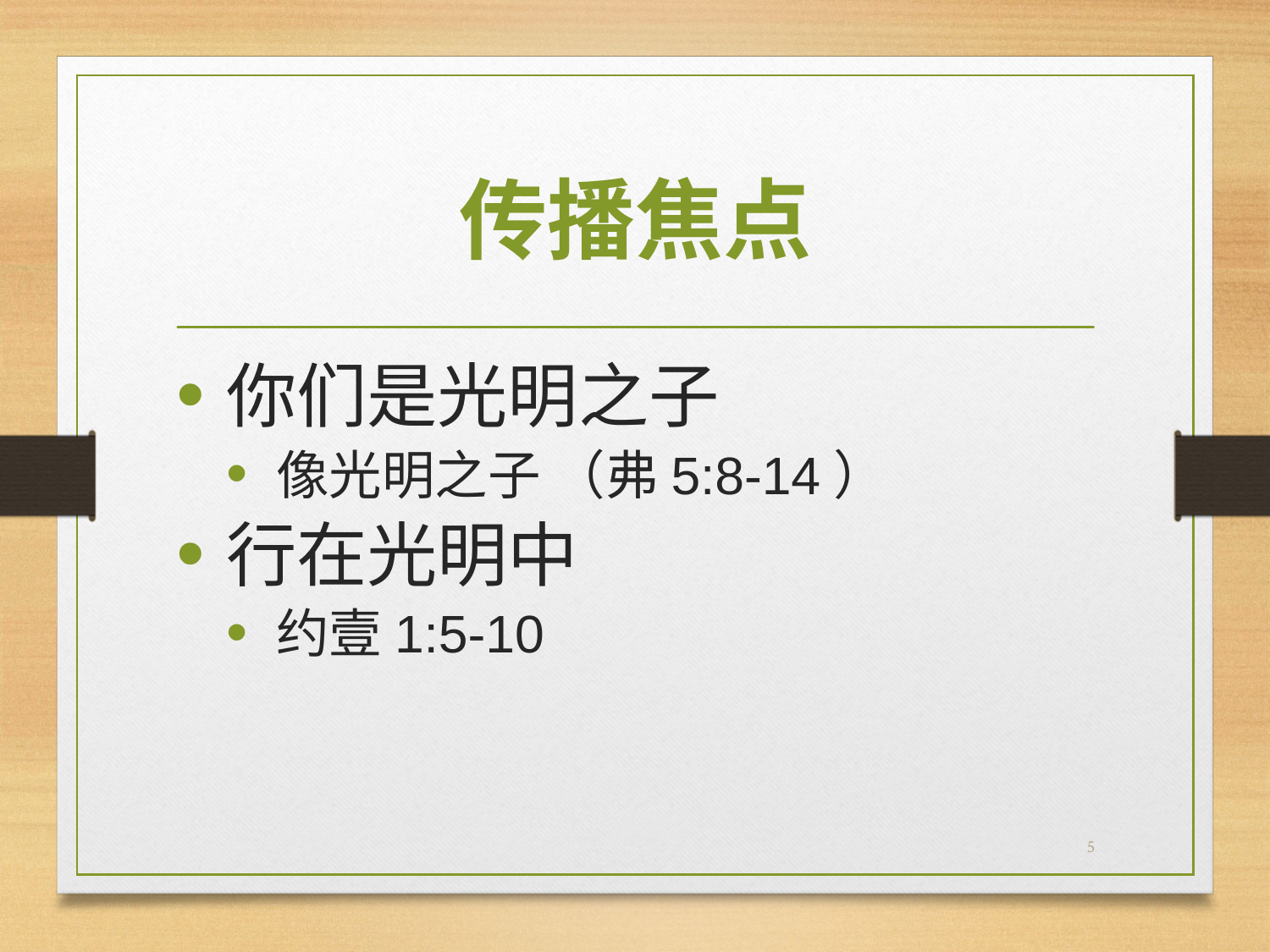

# 传播焦点
你们是光明之子
像光明之子 （弗5:8-14）
行在光明中
约壹1:5-10

5